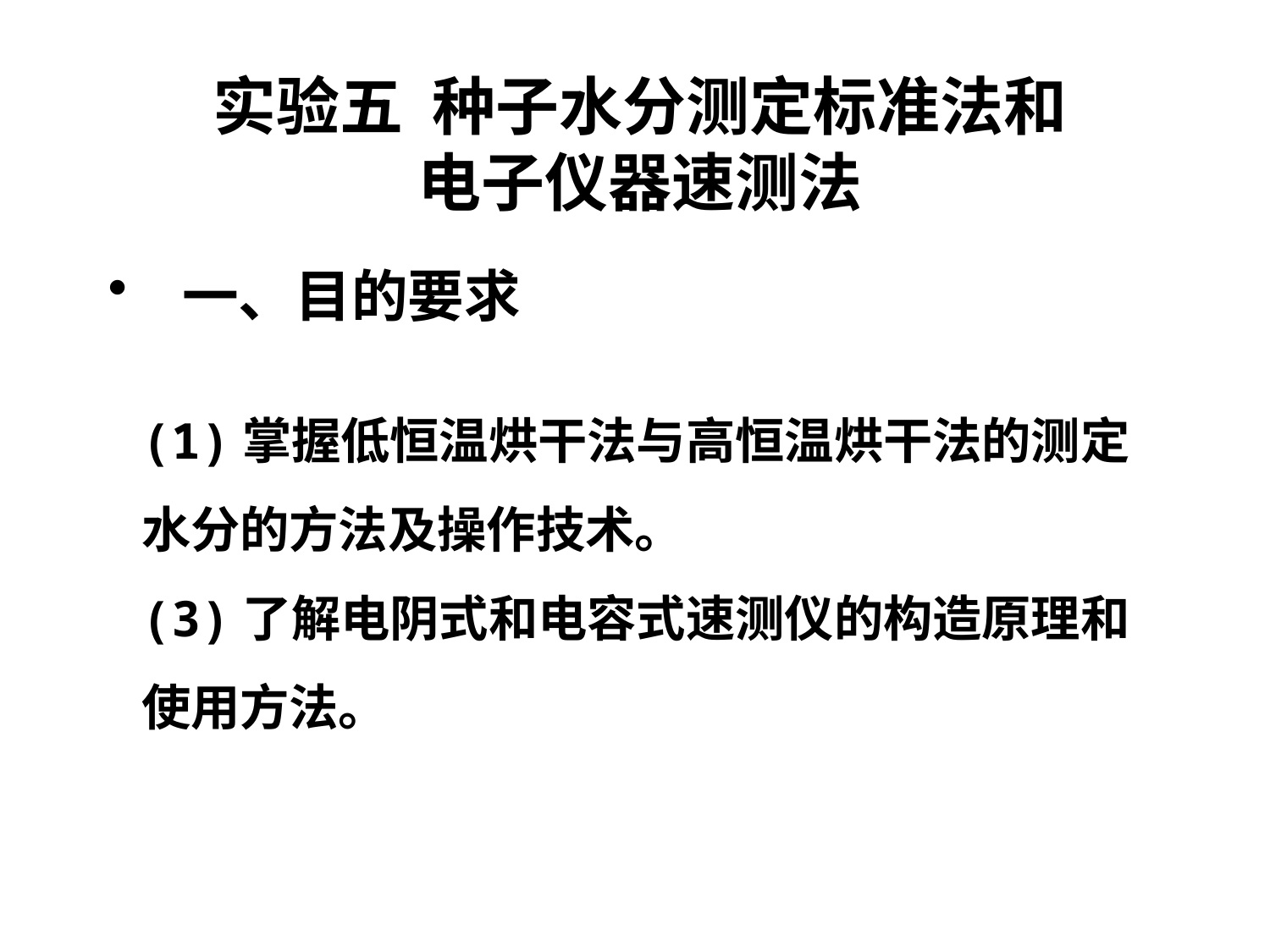

# 实验五  种子水分测定标准法和电子仪器速测法
 一、目的要求
(1)掌握低恒温烘干法与高恒温烘干法的测定水分的方法及操作技术。
(3)了解电阴式和电容式速测仪的构造原理和使用方法。